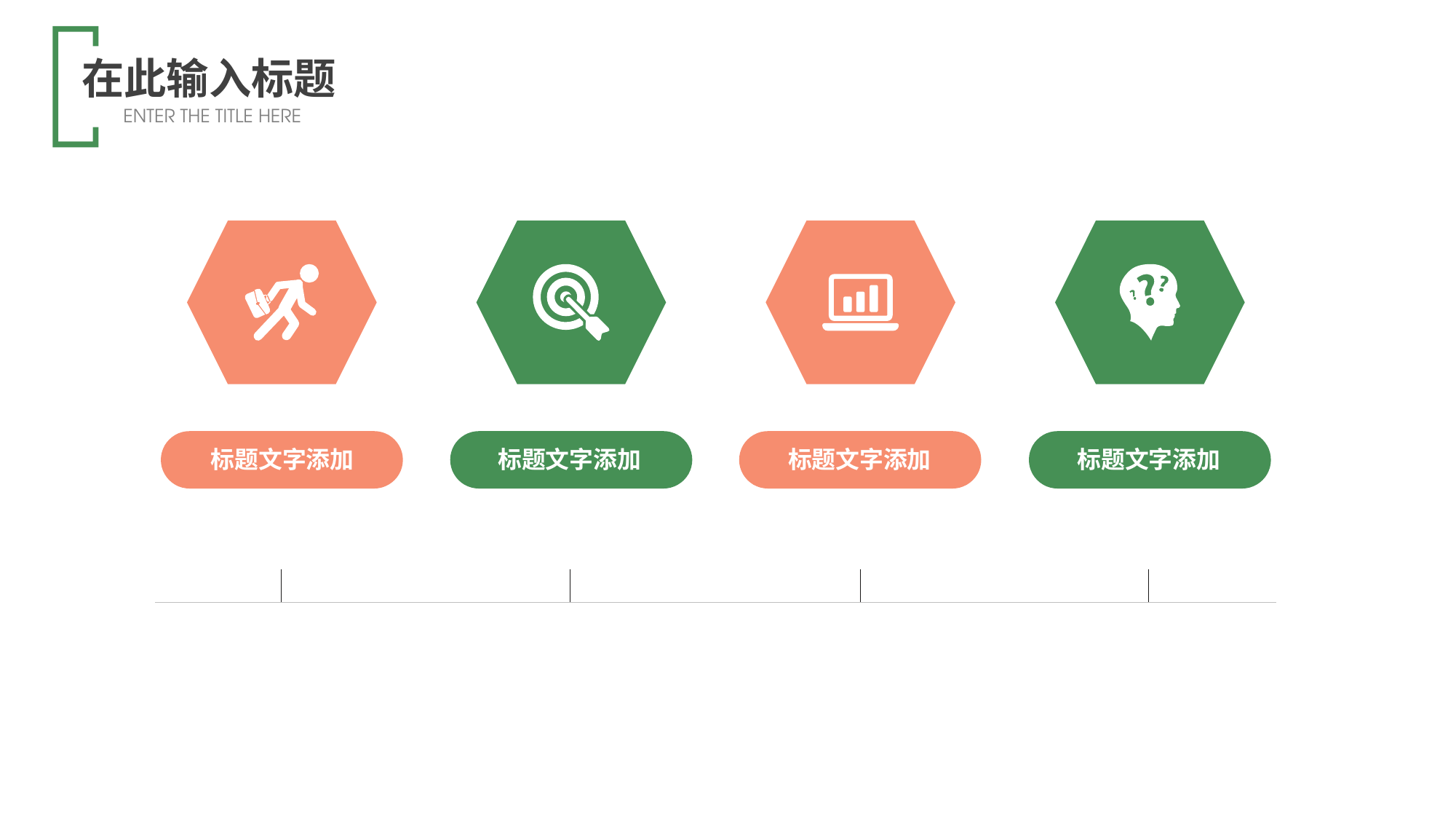

在此输入标题
ENTER THE TITLE HERE

标题文字添加
标题文字添加
标题文字添加
标题文字添加
2016.02
2017.04
2018.06
2019.08